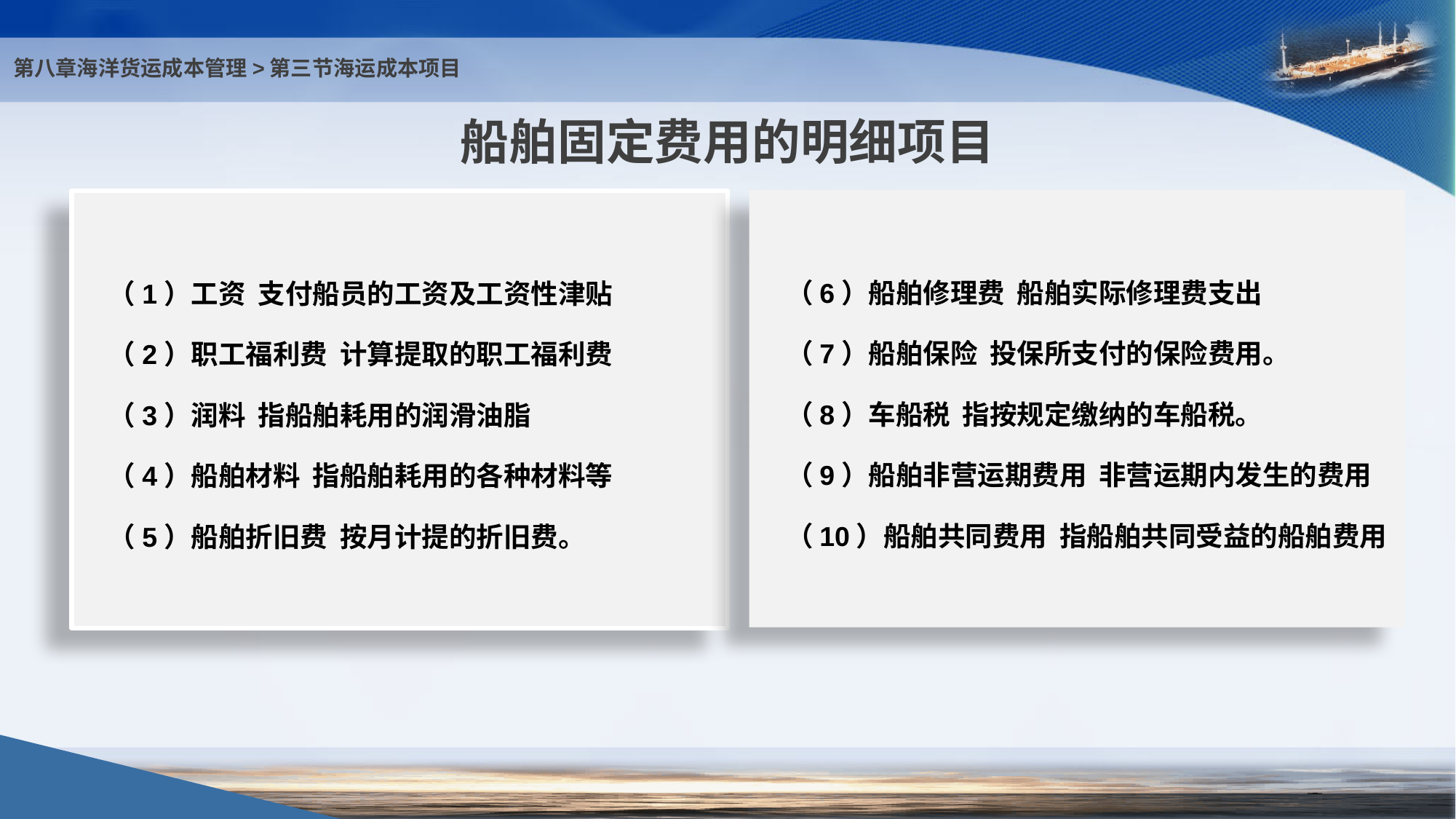

第八章海洋货运成本管理>第三节海运成本项目
# 船舶固定费用的明细项目
（6）船舶修理费  船舶实际修理费支出
（7）船舶保险  投保所支付的保险费用。
（8）车船税  指按规定缴纳的车船税。
（9）船舶非营运期费用  非营运期内发生的费用
（10）船舶共同费用  指船舶共同受益的船舶费用
（1）工资  支付船员的工资及工资性津贴
（2）职工福利费  计算提取的职工福利费
（3）润料  指船舶耗用的润滑油脂
（4）船舶材料  指船舶耗用的各种材料等
（5）船舶折旧费  按月计提的折旧费。